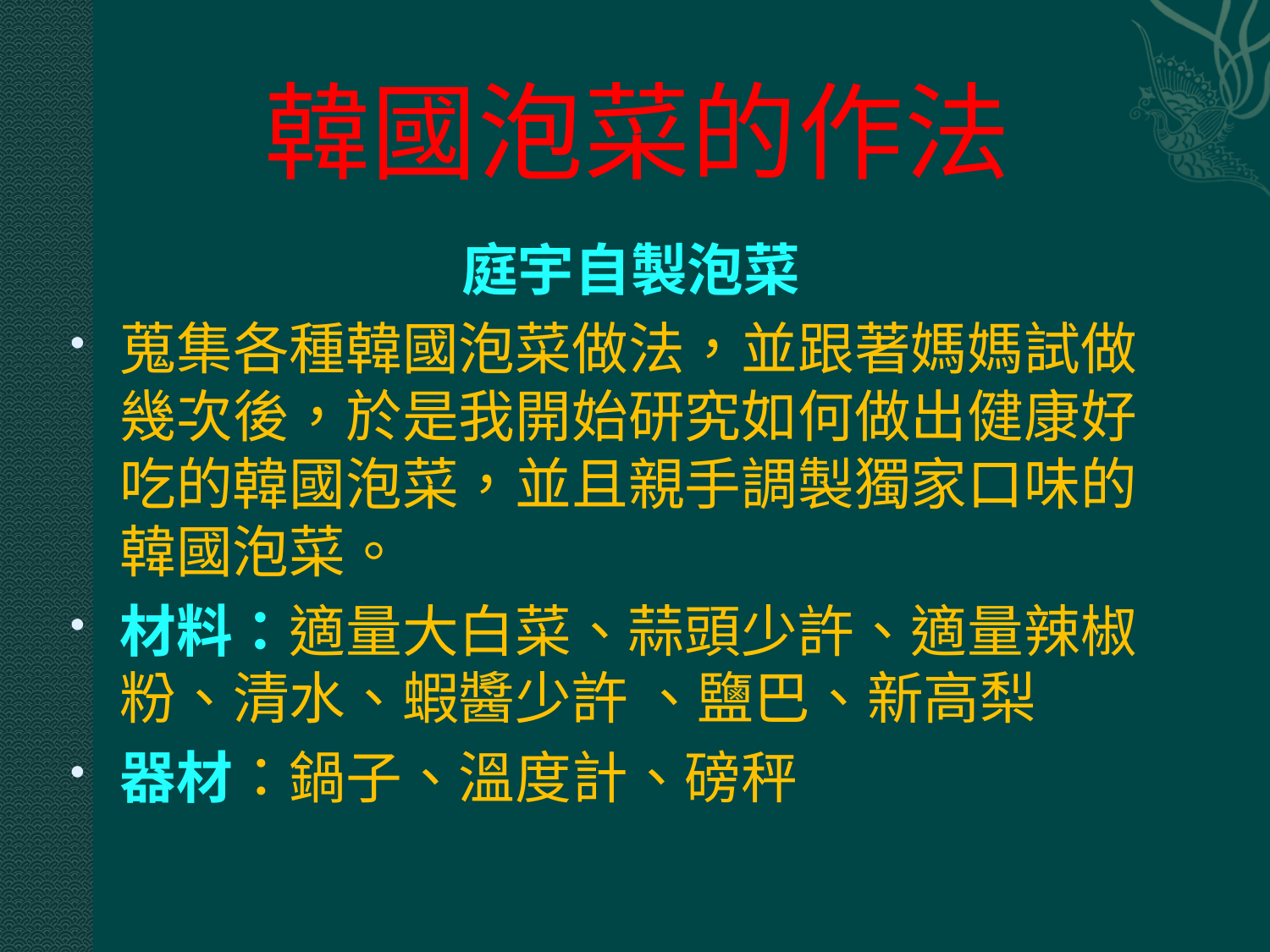

韓國泡菜的作法
庭宇自製泡菜
蒐集各種韓國泡菜做法，並跟著媽媽試做幾次後，於是我開始研究如何做出健康好吃的韓國泡菜，並且親手調製獨家口味的韓國泡菜。
材料：適量大白菜、蒜頭少許、適量辣椒粉、清水、蝦醬少許 、鹽巴、新高梨
器材：鍋子、溫度計、磅秤